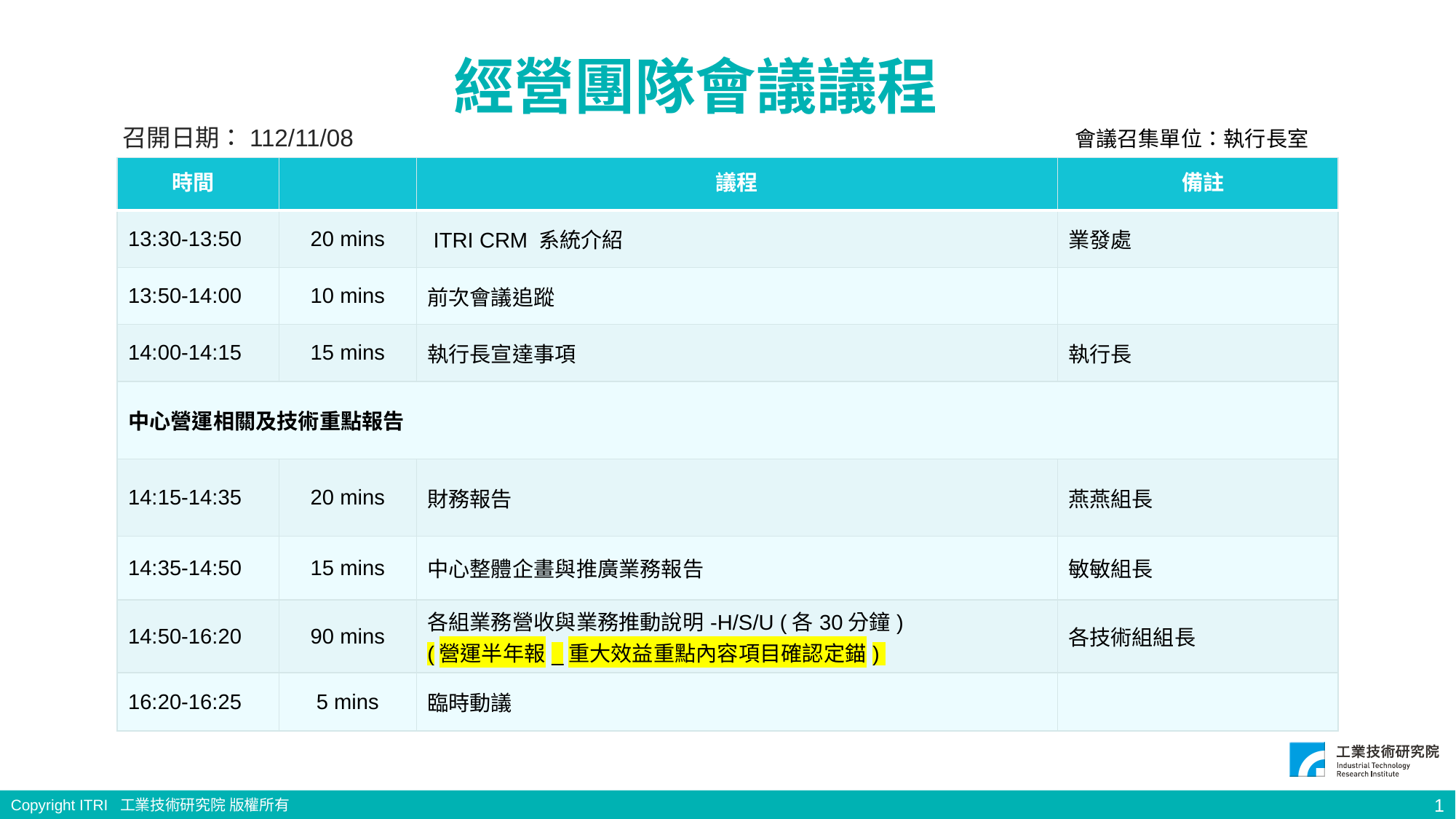

經營團隊會議議程
	      會議召集單位：執行長室
召開日期：112/11/08
| 時間 |  | 議程 | 備註 |
| --- | --- | --- | --- |
| 13:30-13:50 | 20 mins | ITRI CRM 系統介紹 | 業發處 |
| 13:50-14:00 | 10 mins | 前次會議追蹤 |  |
| 14:00-14:15 | 15 mins | 執行長宣達事項 | 執行長 |
| 中心營運相關及技術重點報告 |  |  |  |
| 14:15-14:35 | 20 mins | 財務報告 | 燕燕組長 |
| 14:35-14:50 | 15 mins | 中心整體企畫與推廣業務報告 | 敏敏組長 |
| 14:50-16:20 | 90 mins | 各組業務營收與業務推動說明-H/S/U (各30分鐘) (營運半年報\_重大效益重點內容項目確認定錨) | 各技術組組長 |
| 16:20-16:25 | 5 mins | 臨時動議 |  |
註: 以上議程，視會議情況作彈性調整
1